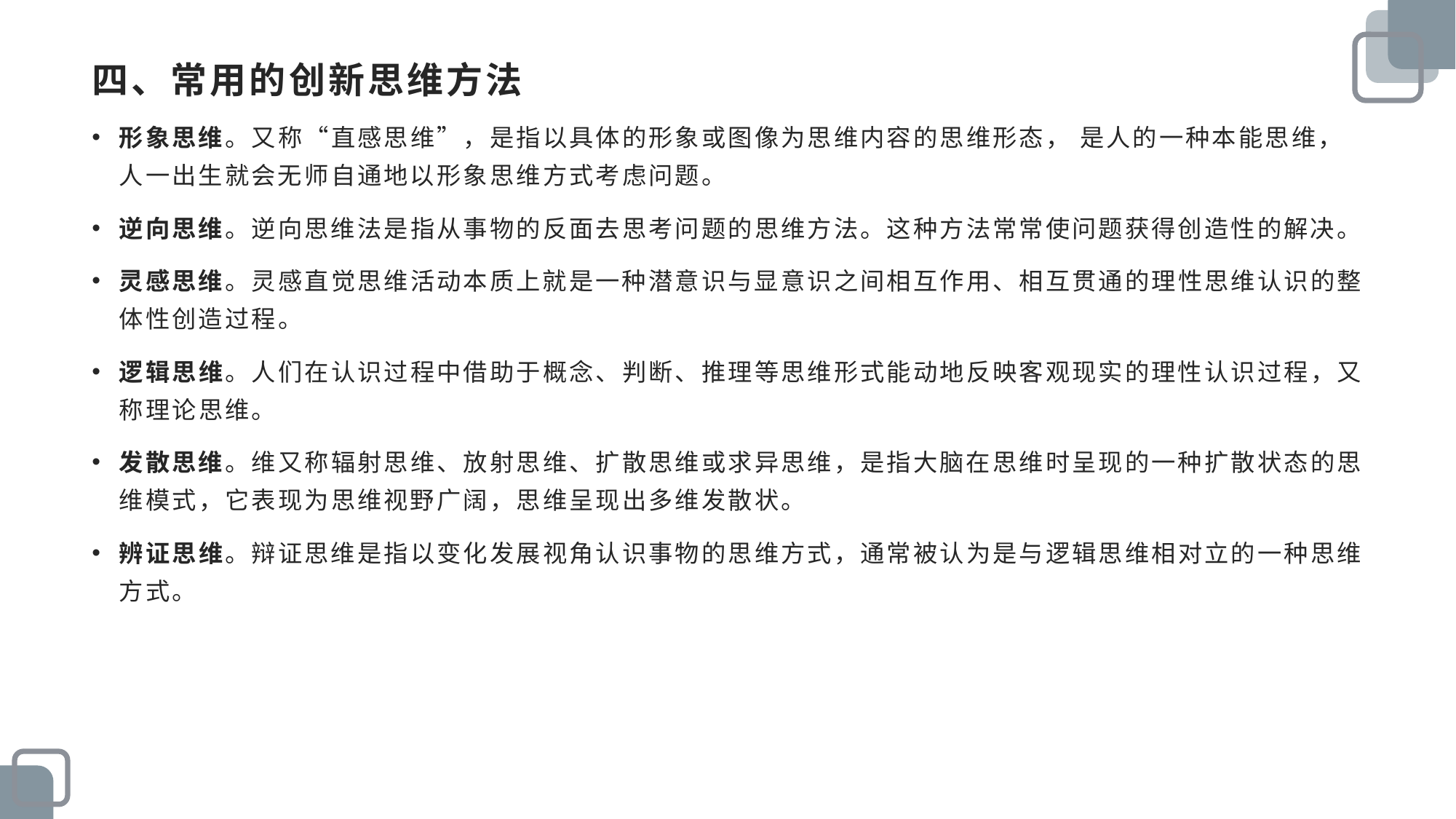

# 四、常用的创新思维方法
形象思维。又称“直感思维”，是指以具体的形象或图像为思维内容的思维形态， 是人的一种本能思维，人一出生就会无师自通地以形象思维方式考虑问题。
逆向思维。逆向思维法是指从事物的反面去思考问题的思维方法。这种方法常常使问题获得创造性的解决。
灵感思维。灵感直觉思维活动本质上就是一种潜意识与显意识之间相互作用、相互贯通的理性思维认识的整体性创造过程。
逻辑思维。人们在认识过程中借助于概念、判断、推理等思维形式能动地反映客观现实的理性认识过程，又称理论思维。
发散思维。维又称辐射思维、放射思维、扩散思维或求异思维，是指大脑在思维时呈现的一种扩散状态的思维模式，它表现为思维视野广阔，思维呈现出多维发散状。
辨证思维。辩证思维是指以变化发展视角认识事物的思维方式，通常被认为是与逻辑思维相对立的一种思维方式。